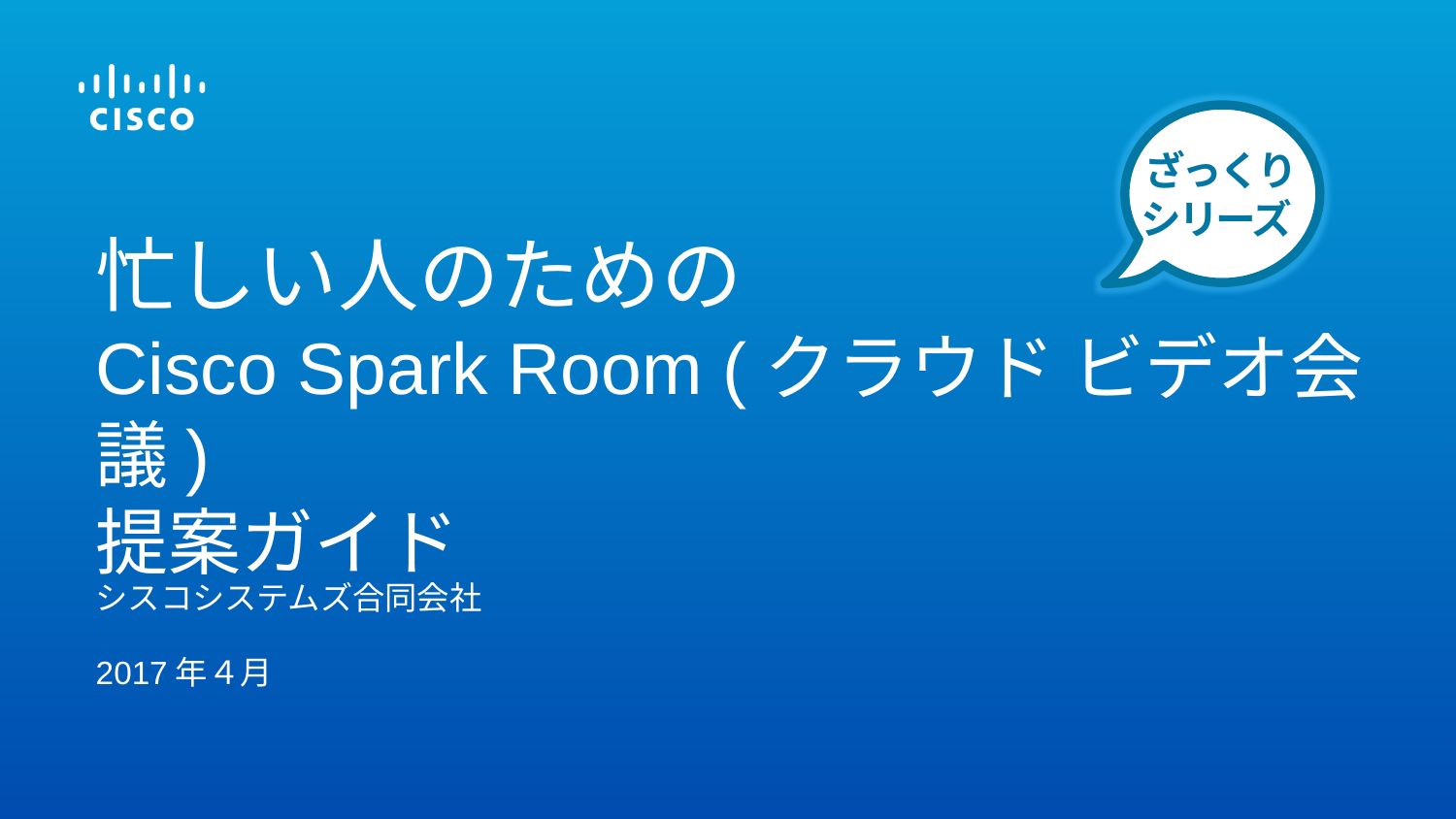

ざっくり
シリーズ
忙しい人のための
Cisco Spark Room (クラウド ビデオ会議)
提案ガイド
シスコシステムズ合同会社
2017年４月